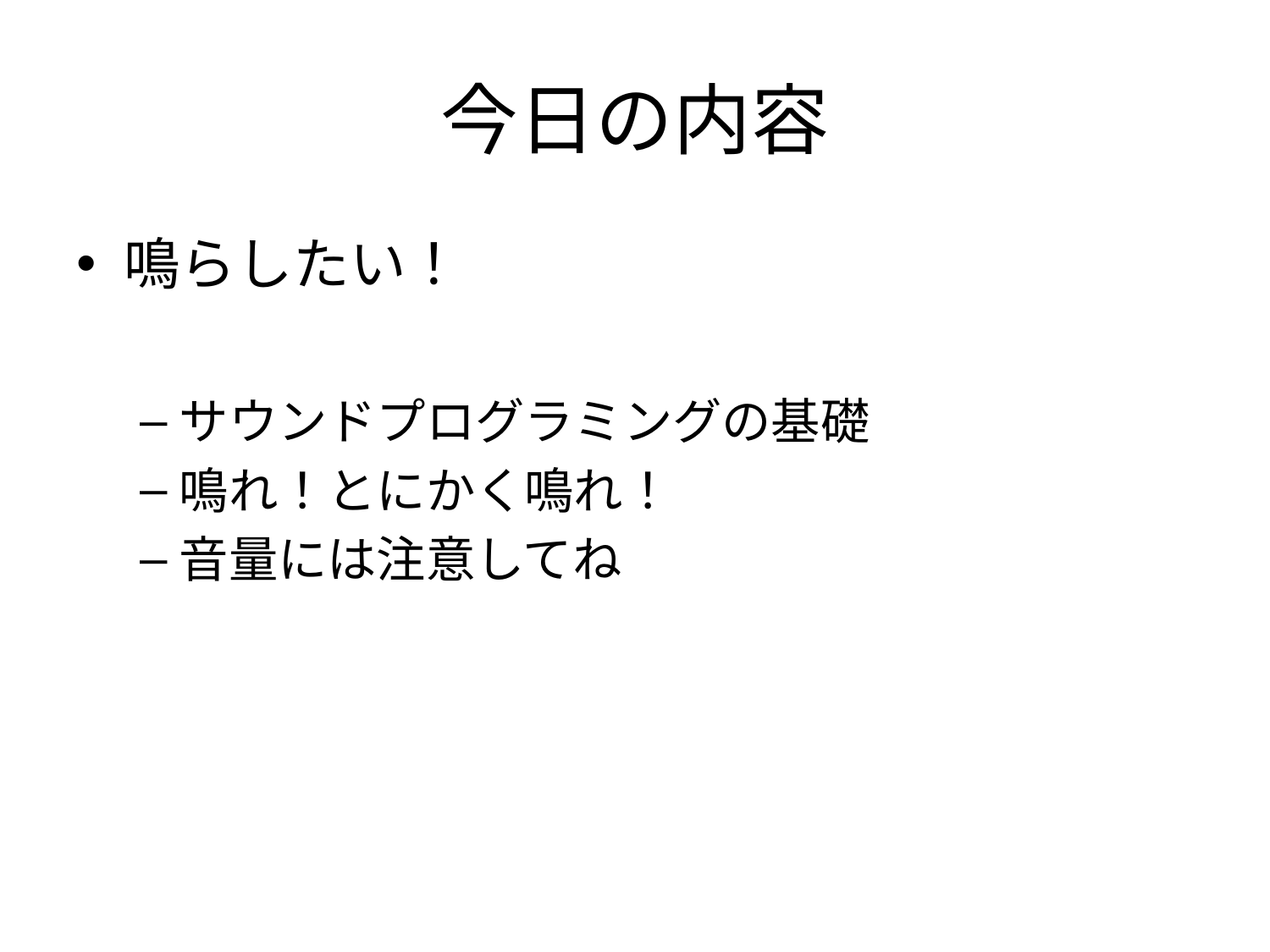

# 今日の内容
鳴らしたい！

サウンドプログラミングの基礎
鳴れ！とにかく鳴れ！
音量には注意してね